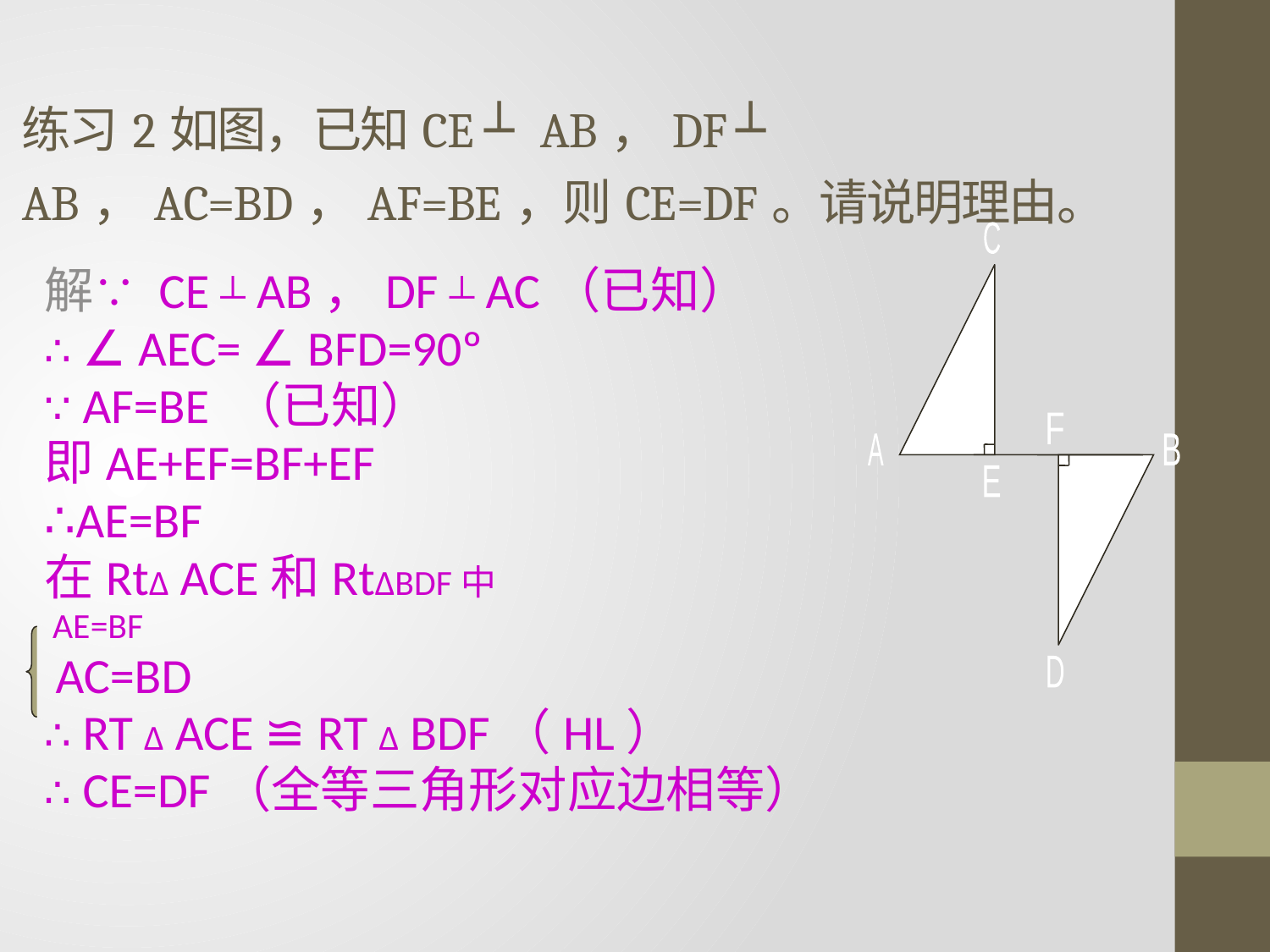

# 练习2如图，已知CE ┴ AB，DF ┴ AB，AC=BD，AF=BE，则CE=DF。请说明理由。
C
解∵ CE ┴ AB，DF ┴ AC（已知）
∴ ∠ AEC= ∠ BFD=90º
∵ AF=BE （已知）
即AE+EF=BF+EF
∴AE=BF
在RtΔ ACE和RtΔBDF中
 AE=BF
 AC=BD
∴ RT Δ ACE ≌ RT Δ BDF（HL）
∴ CE=DF（全等三角形对应边相等）

F
A
B

E

D